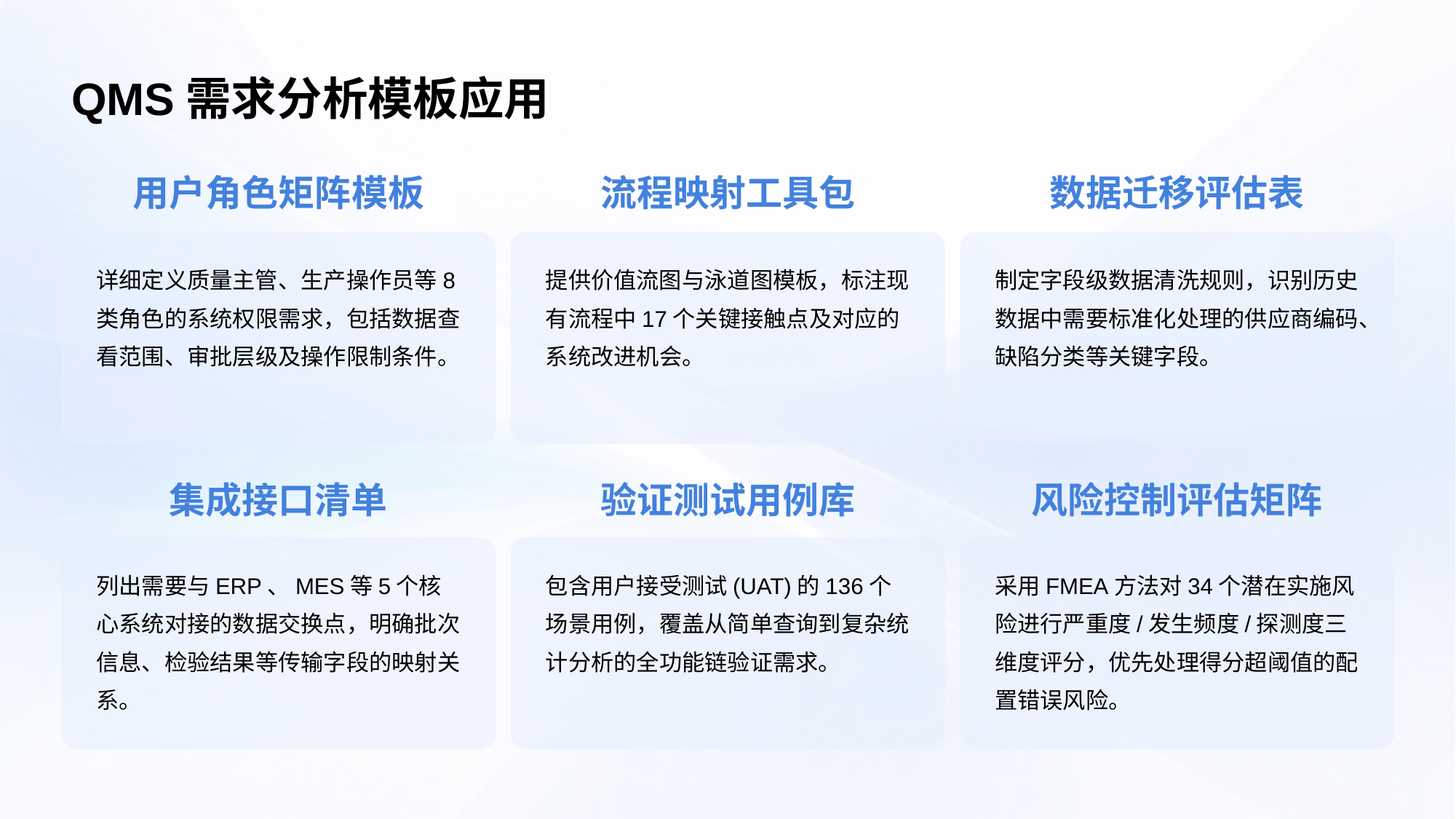

QMS需求分析模板应用
用户角色矩阵模板
流程映射工具包
数据迁移评估表

详细定义质量主管、生产操作员等8类角色的系统权限需求，包括数据查看范围、审批层级及操作限制条件。
提供价值流图与泳道图模板，标注现有流程中17个关键接触点及对应的系统改进机会。
制定字段级数据清洗规则，识别历史数据中需要标准化处理的供应商编码、缺陷分类等关键字段。
集成接口清单
验证测试用例库
风险控制评估矩阵

列出需要与ERP、MES等5个核心系统对接的数据交换点，明确批次信息、检验结果等传输字段的映射关系。
包含用户接受测试(UAT)的136个场景用例，覆盖从简单查询到复杂统计分析的全功能链验证需求。
采用FMEA方法对34个潜在实施风险进行严重度/发生频度/探测度三维度评分，优先处理得分超阈值的配置错误风险。